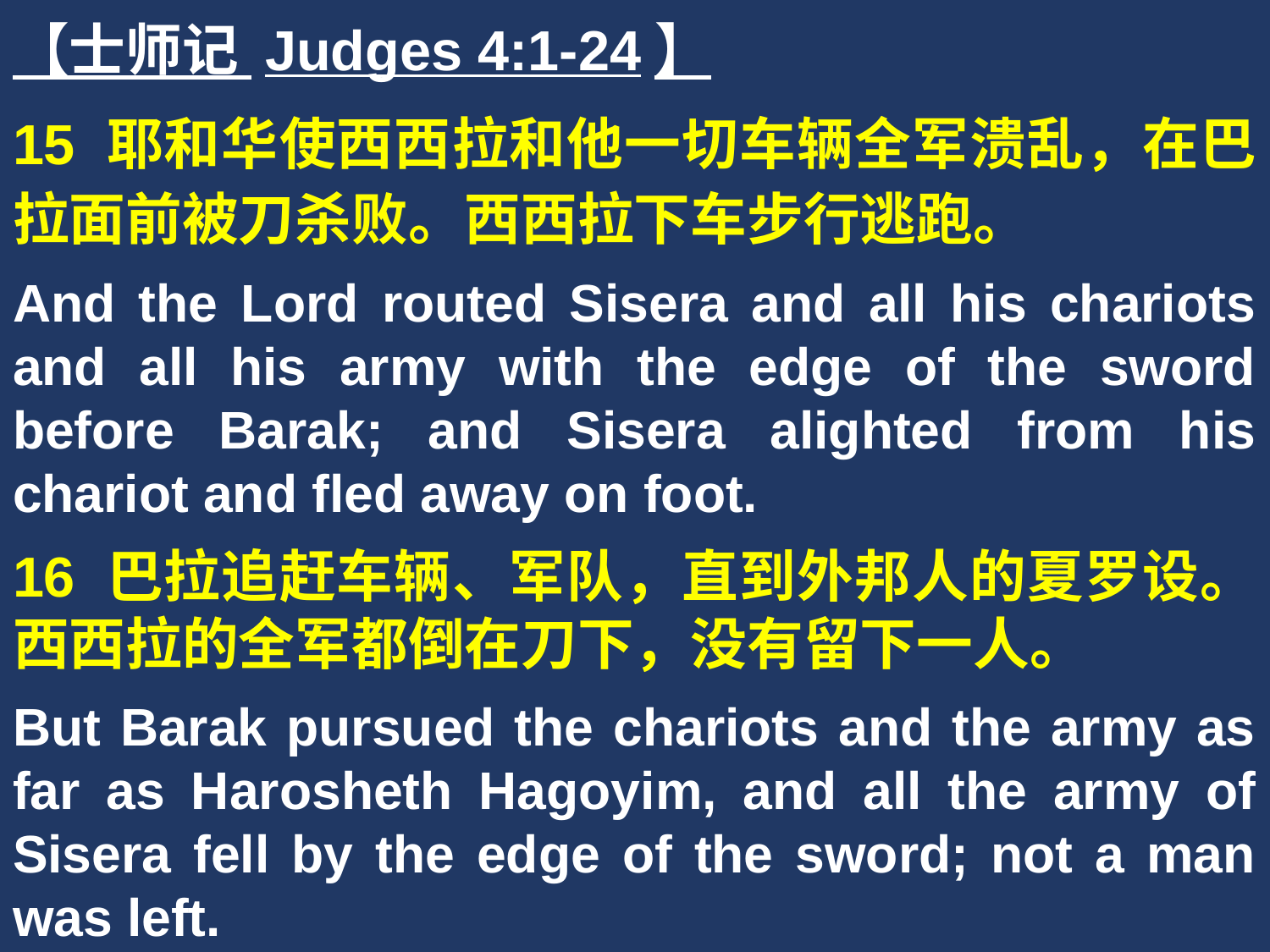

【士师记 Judges 4:1-24】
15 耶和华使西西拉和他一切车辆全军溃乱，在巴拉面前被刀杀败。西西拉下车步行逃跑。
And the Lord routed Sisera and all his chariots and all his army with the edge of the sword before Barak; and Sisera alighted from his chariot and fled away on foot.
16 巴拉追赶车辆、军队，直到外邦人的夏罗设。西西拉的全军都倒在刀下，没有留下一人。
But Barak pursued the chariots and the army as far as Harosheth Hagoyim, and all the army of Sisera fell by the edge of the sword; not a man was left.